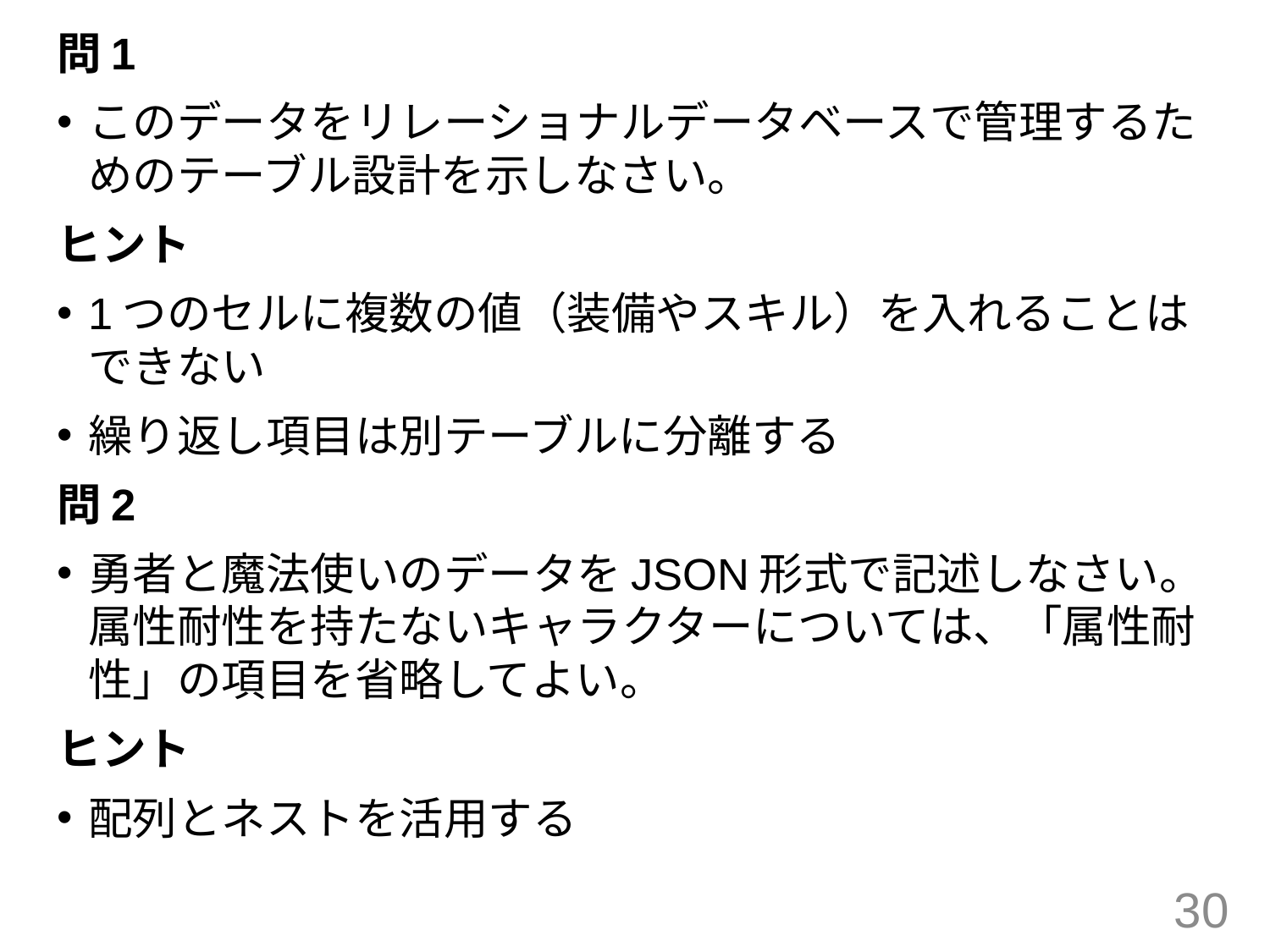

問1
このデータをリレーショナルデータベースで管理するためのテーブル設計を示しなさい。
ヒント
1つのセルに複数の値（装備やスキル）を入れることはできない
繰り返し項目は別テーブルに分離する
問2
勇者と魔法使いのデータをJSON形式で記述しなさい。属性耐性を持たないキャラクターについては、「属性耐性」の項目を省略してよい。
ヒント
配列とネストを活用する

30